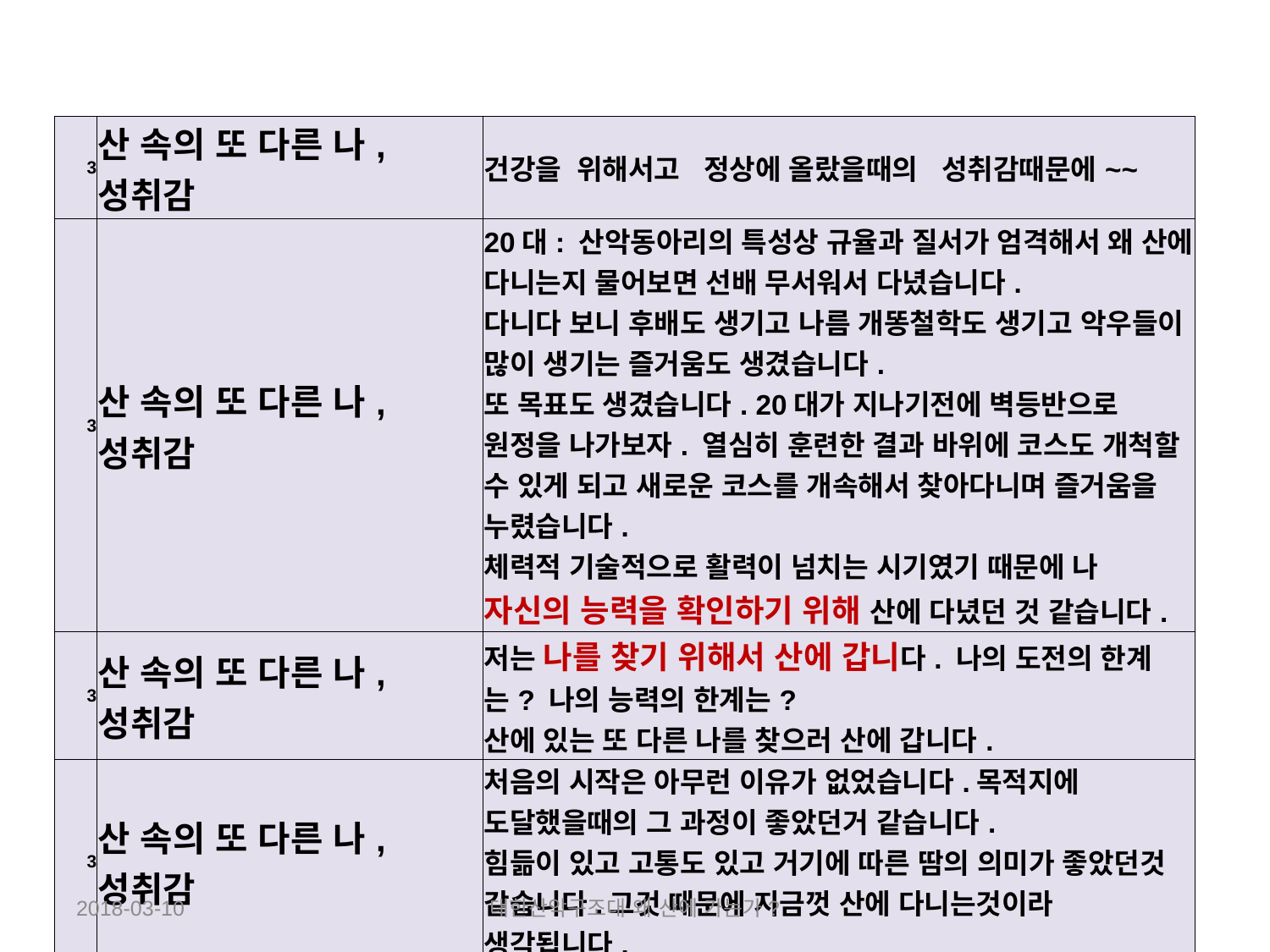

| 3 | 산 속의 또 다른 나, 성취감 | 건강을  위해서고   정상에 올랐을때의   성취감때문에~~ |
| --- | --- | --- |
| 3 | 산 속의 또 다른 나, 성취감 | 20대: 산악동아리의 특성상 규율과 질서가 엄격해서 왜 산에 다니는지 물어보면 선배 무서워서 다녔습니다. 다니다 보니 후배도 생기고 나름 개똥철학도 생기고 악우들이 많이 생기는 즐거움도 생겼습니다. 또 목표도 생겼습니다. 20대가 지나기전에 벽등반으로 원정을 나가보자. 열심히 훈련한 결과 바위에 코스도 개척할 수 있게 되고 새로운 코스를 개속해서 찾아다니며 즐거움을 누렸습니다.  체력적 기술적으로 활력이 넘치는 시기였기 때문에 나 자신의 능력을 확인하기 위해 산에 다녔던 것 같습니다. |
| 3 | 산 속의 또 다른 나, 성취감 | 저는 나를 찾기 위해서 산에 갑니다. 나의 도전의 한계는? 나의 능력의 한계는? 산에 있는 또 다른 나를 찾으러 산에 갑니다. |
| 3 | 산 속의 또 다른 나, 성취감 | 처음의 시작은 아무런 이유가 없었습니다.목적지에 도달했을때의 그 과정이 좋았던거 같습니다. 힘듦이 있고 고통도 있고 거기에 따른 땀의 의미가 좋았던것 같습니다.그것 때문에 지금껏 산에 다니는것이라 생각됩니다. |
2018-03-10
대한산악구조대 왜 산에 가는가?
7